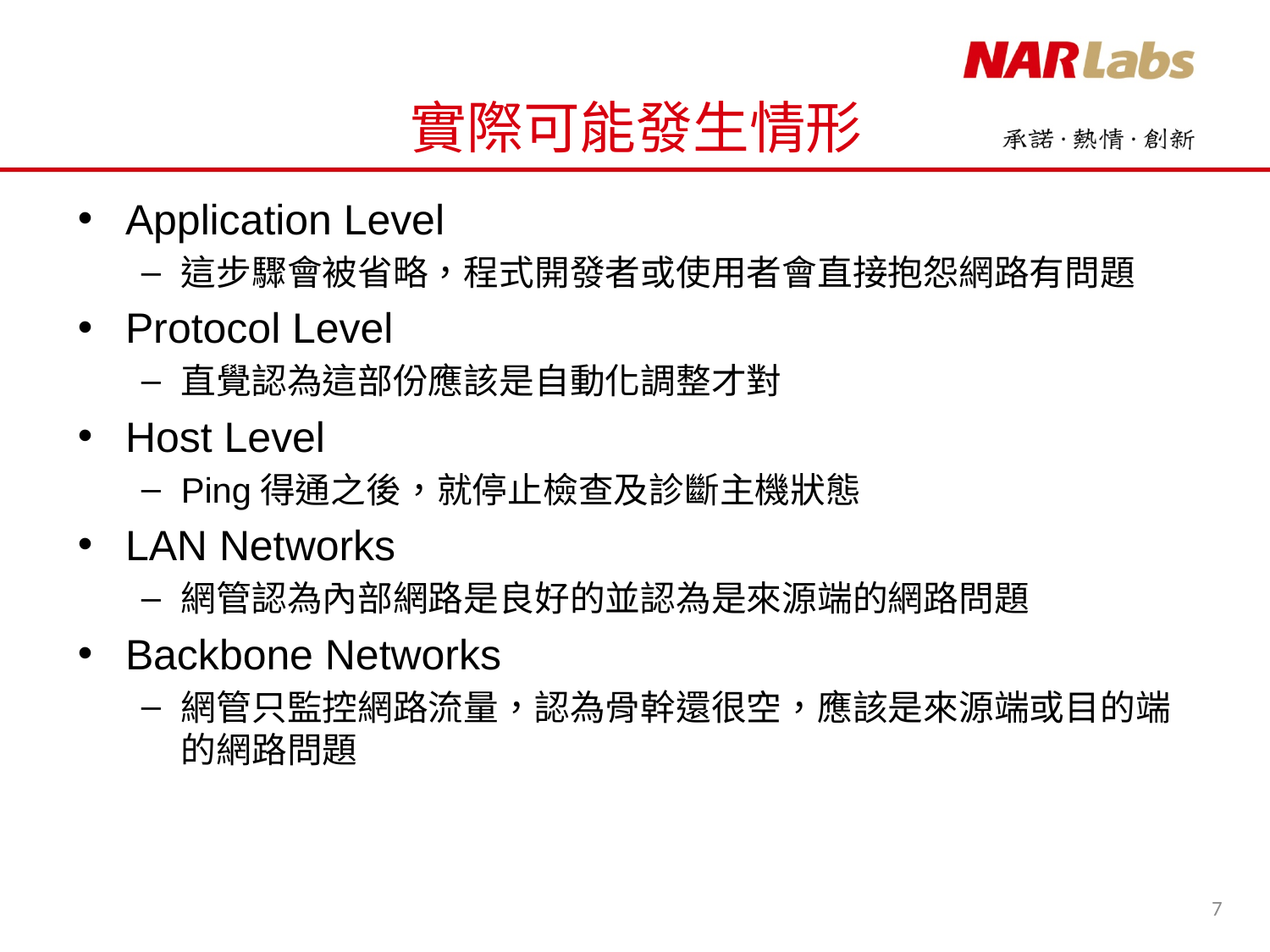

# 實際可能發生情形
Application Level
這步驟會被省略，程式開發者或使用者會直接抱怨網路有問題
Protocol Level
直覺認為這部份應該是自動化調整才對
Host Level
Ping得通之後，就停止檢查及診斷主機狀態
LAN Networks
網管認為內部網路是良好的並認為是來源端的網路問題
Backbone Networks
網管只監控網路流量，認為骨幹還很空，應該是來源端或目的端的網路問題

7